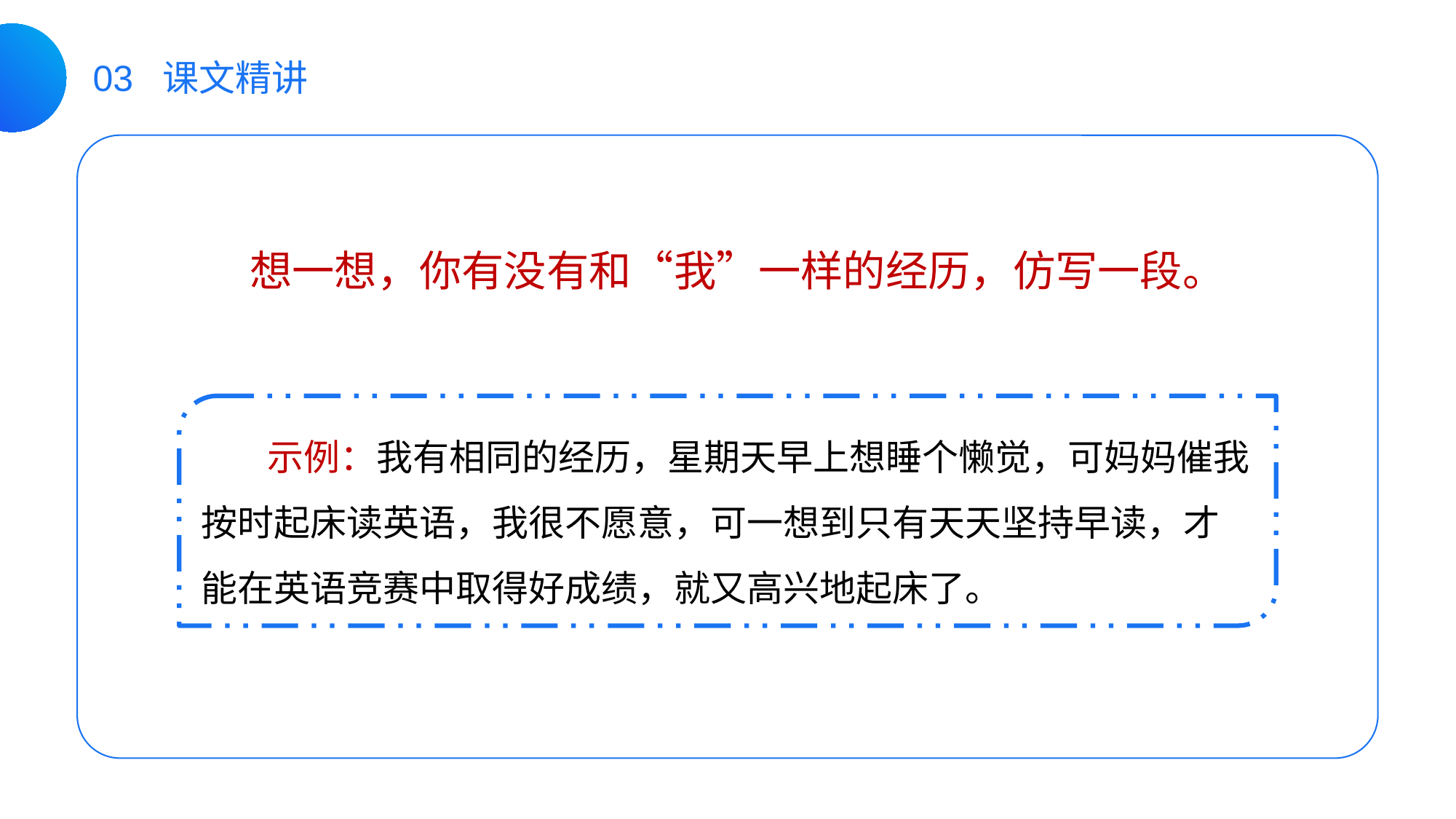

03  课文精讲

 想一想，你有没有和“我”一样的经历，仿写一段。
       示例：我有相同的经历，星期天早上想睡个懒觉，可妈妈催我按时起床读英语，我很不愿意，可一想到只有天天坚持早读，才能在英语竞赛中取得好成绩，就又高兴地起床了。